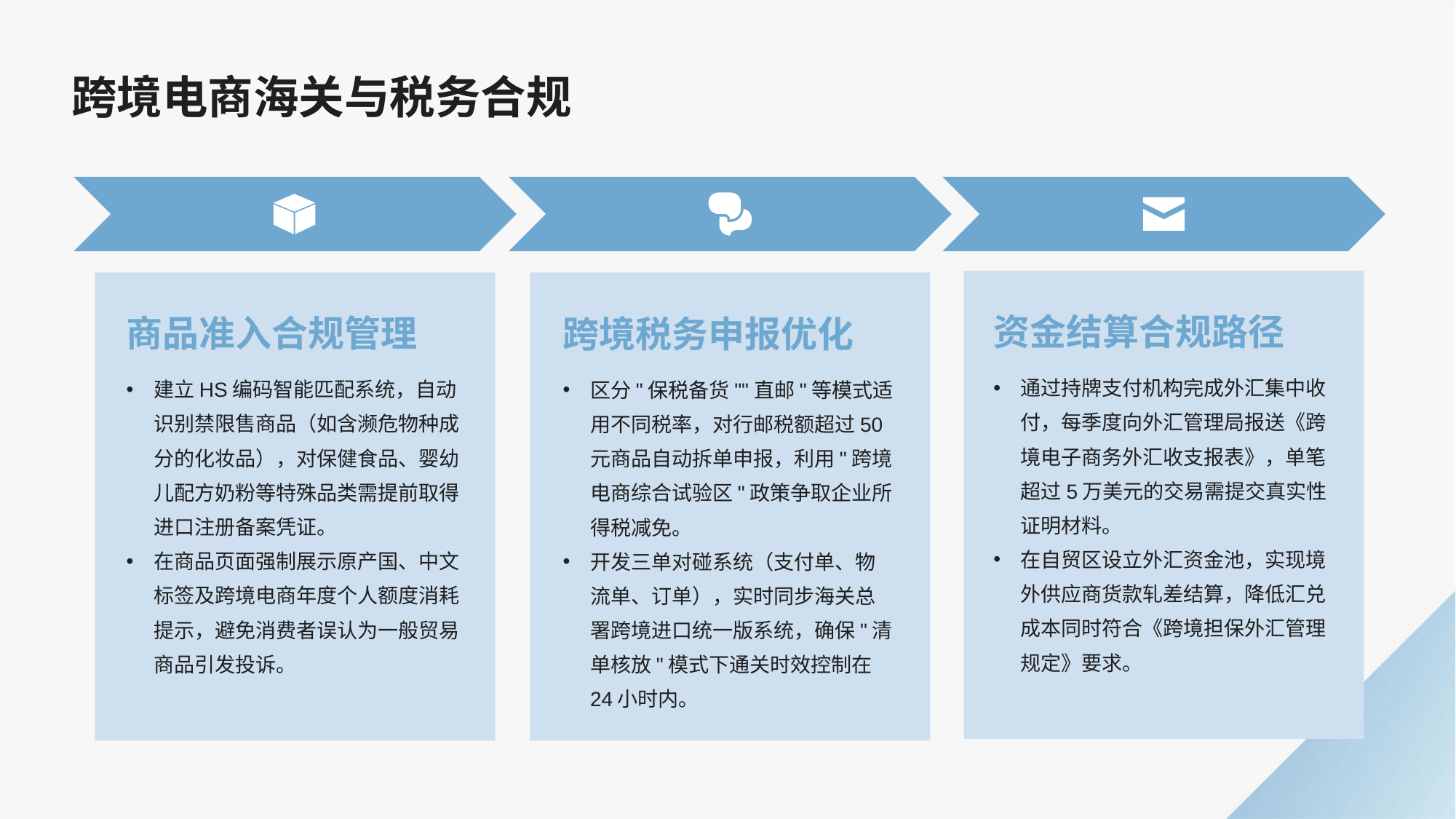

跨境电商海关与税务合规

资金结算合规路径
商品准入合规管理
跨境税务申报优化
通过持牌支付机构完成外汇集中收付，每季度向外汇管理局报送《跨境电子商务外汇收支报表》，单笔超过5万美元的交易需提交真实性证明材料。
在自贸区设立外汇资金池，实现境外供应商货款轧差结算，降低汇兑成本同时符合《跨境担保外汇管理规定》要求。
建立HS编码智能匹配系统，自动识别禁限售商品（如含濒危物种成分的化妆品），对保健食品、婴幼儿配方奶粉等特殊品类需提前取得进口注册备案凭证。
在商品页面强制展示原产国、中文标签及跨境电商年度个人额度消耗提示，避免消费者误认为一般贸易商品引发投诉。
区分"保税备货""直邮"等模式适用不同税率，对行邮税额超过50元商品自动拆单申报，利用"跨境电商综合试验区"政策争取企业所得税减免。
开发三单对碰系统（支付单、物流单、订单），实时同步海关总署跨境进口统一版系统，确保"清单核放"模式下通关时效控制在24小时内。